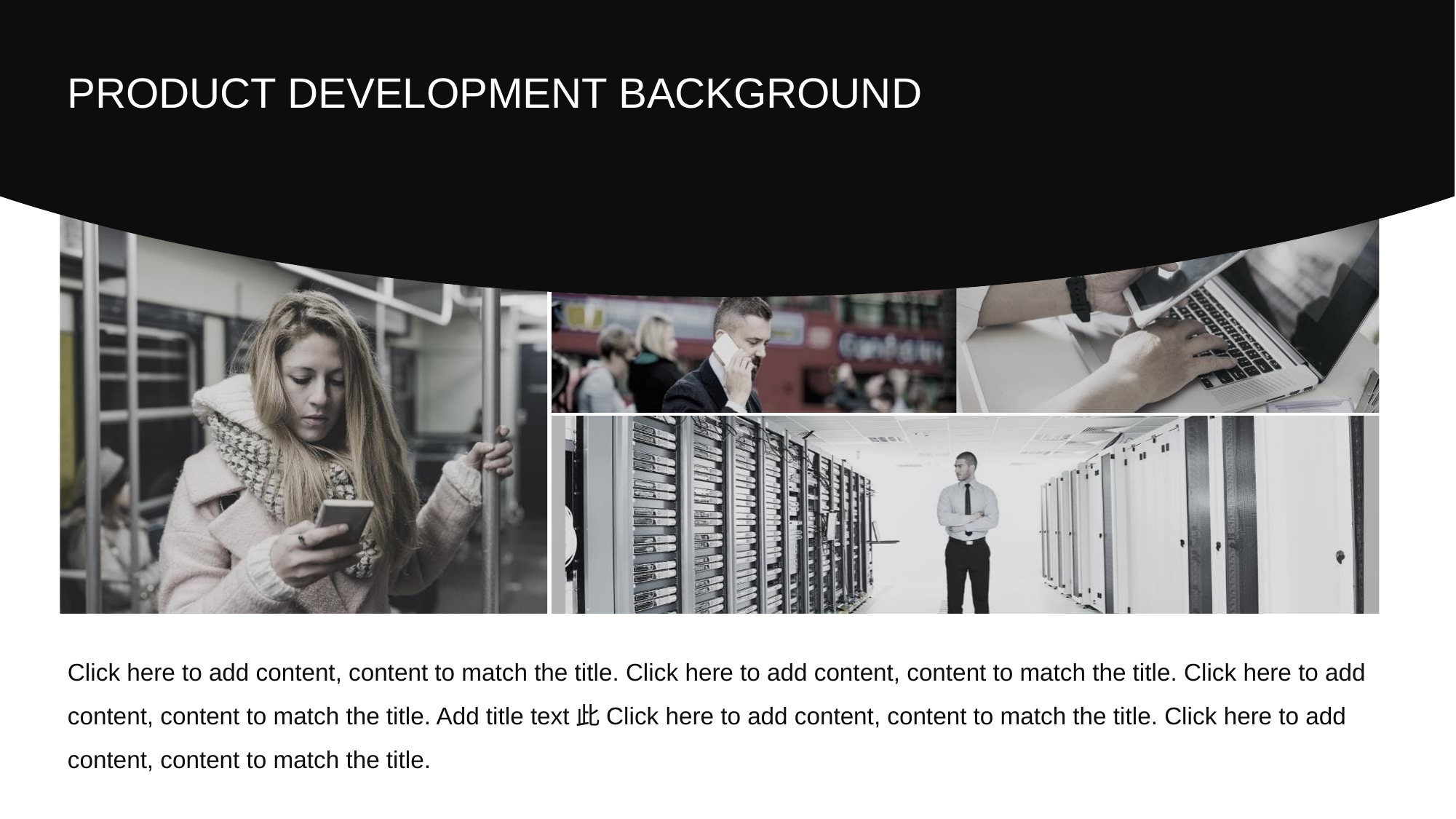

PRODUCT DEVELOPMENT BACKGROUND

Click here to add content, content to match the title. Click here to add content, content to match the title. Click here to add content, content to match the title. Add title text此Click here to add content, content to match the title. Click here to add content, content to match the title.